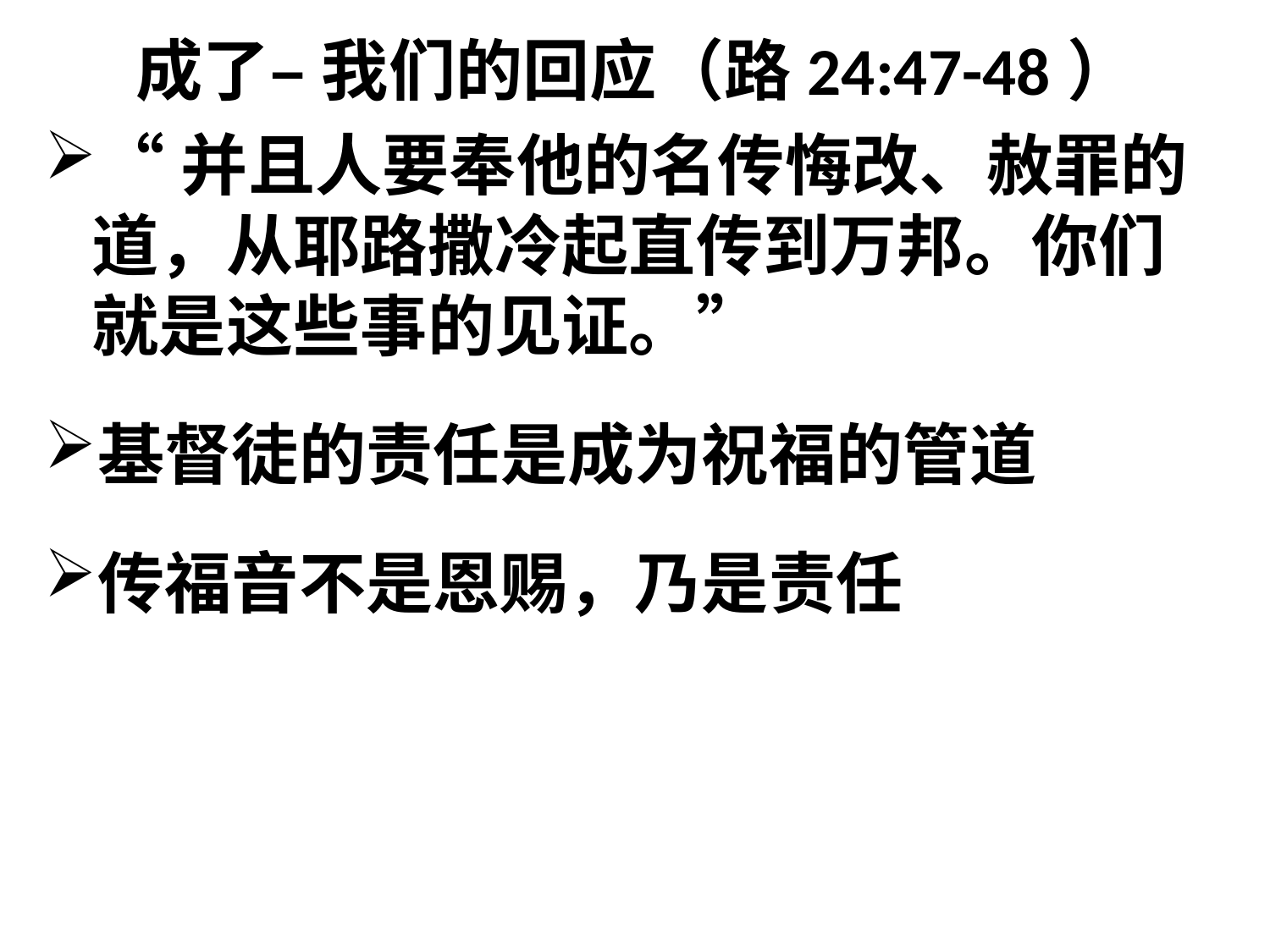

# 成了– 我们的回应（路24:47-48）
“并且人要奉他的名传悔改、赦罪的道，从耶路撒冷起直传到万邦。你们就是这些事的见证。”

基督徒的责任是成为祝福的管道

传福音不是恩赐，乃是责任